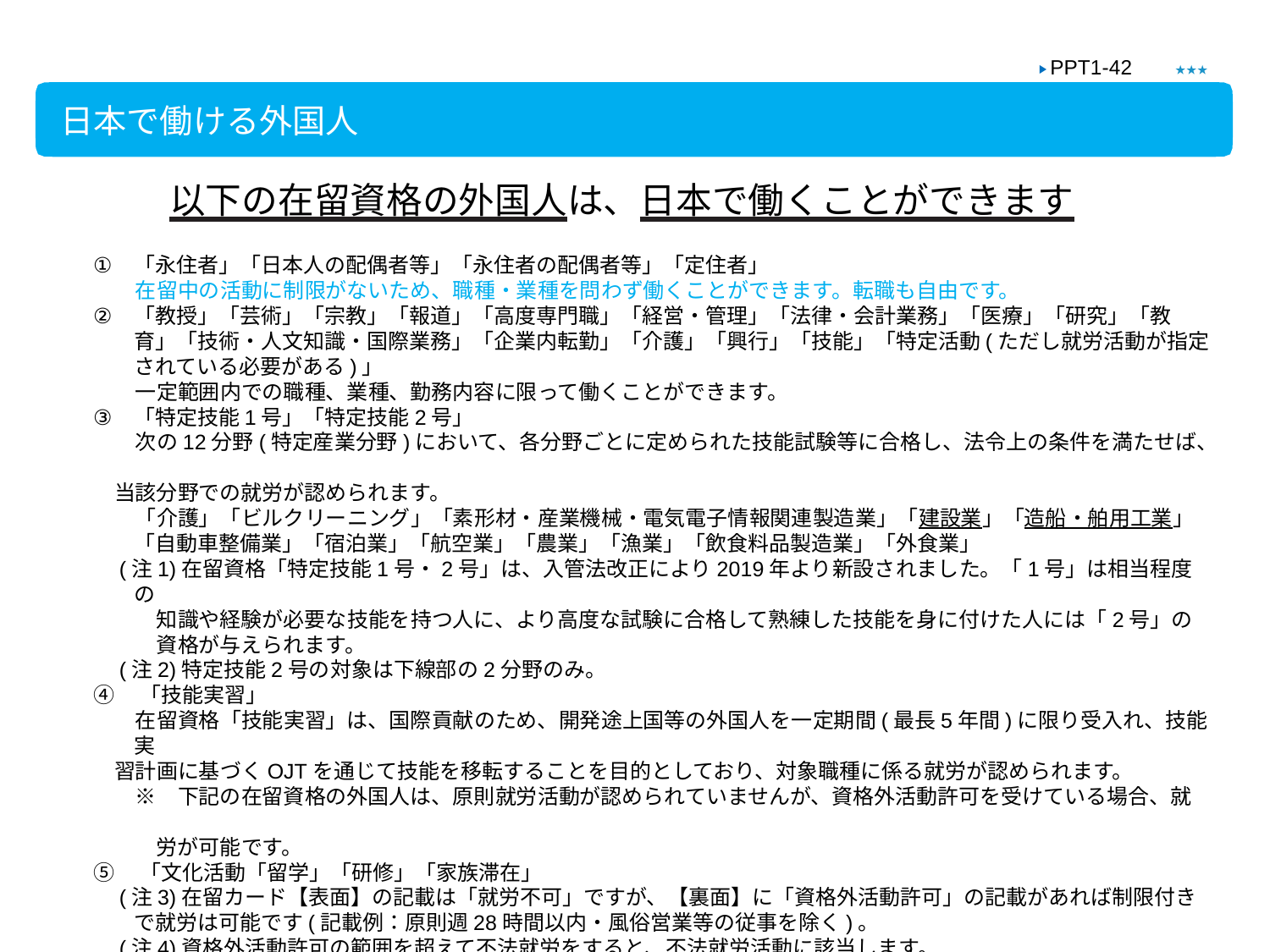

★★★
▶ PPT1-42

日本で働ける外国人
以下の在留資格の外国人は、日本で働くことができます

「永住者」「日本人の配偶者等」「永住者の配偶者等」「定住者」
　　在留中の活動に制限がないため、職種・業種を問わず働くことができます。転職も自由です。
「教授」「芸術」「宗教」「報道」「高度専門職」「経営・管理」「法律・会計業務」「医療」「研究」「教育」「技術・人文知識・国際業務」「企業内転勤」「介護」「興行」「技能」「特定活動(ただし就労活動が指定されている必要がある)」
　　一定範囲内での職種、業種、勤務内容に限って働くことができます。
「特定技能1号」「特定技能2号」
　　次の12分野(特定産業分野)において、各分野ごとに定められた技能試験等に合格し、法令上の条件を満たせば、
　当該分野での就労が認められます。
　　「介護」「ビルクリーニング」「素形材・産業機械・電気電子情報関連製造業」「建設業」「造船・舶用工業」「自動車整備業」「宿泊業」「航空業」「農業」「漁業」「飲食料品製造業」「外食業」
　(注1)在留資格「特定技能1号・2号」は、入管法改正により2019年より新設されました。「1号」は相当程度の
　　　知識や経験が必要な技能を持つ人に、より高度な試験に合格して熟練した技能を身に付けた人には「2号」の
　　　資格が与えられます。
　(注2)特定技能2号の対象は下線部の2分野のみ。
④　「技能実習」
　　在留資格「技能実習」は、国際貢献のため、開発途上国等の外国人を一定期間(最長5年間)に限り受入れ、技能実
　習計画に基づくOJTを通じて技能を移転することを目的としており、対象職種に係る就労が認められます。
　　※　下記の在留資格の外国人は、原則就労活動が認められていませんが、資格外活動許可を受けている場合、就
　　　労が可能です。
⑤　「文化活動「留学」「研修」「家族滞在」
　(注3)在留カード【表面】の記載は「就労不可」ですが、【裏面】に「資格外活動許可」の記載があれば制限付きで就労は可能です(記載例：原則週28時間以内・風俗営業等の従事を除く)。
　(注4)資格外活動許可の範囲を超えて不法就労をすると、不法就労活動に該当します。
　　※　不法就労をすると、入管法上の不法就労活動に該当し、退去強制または刑事罰の対象となります。